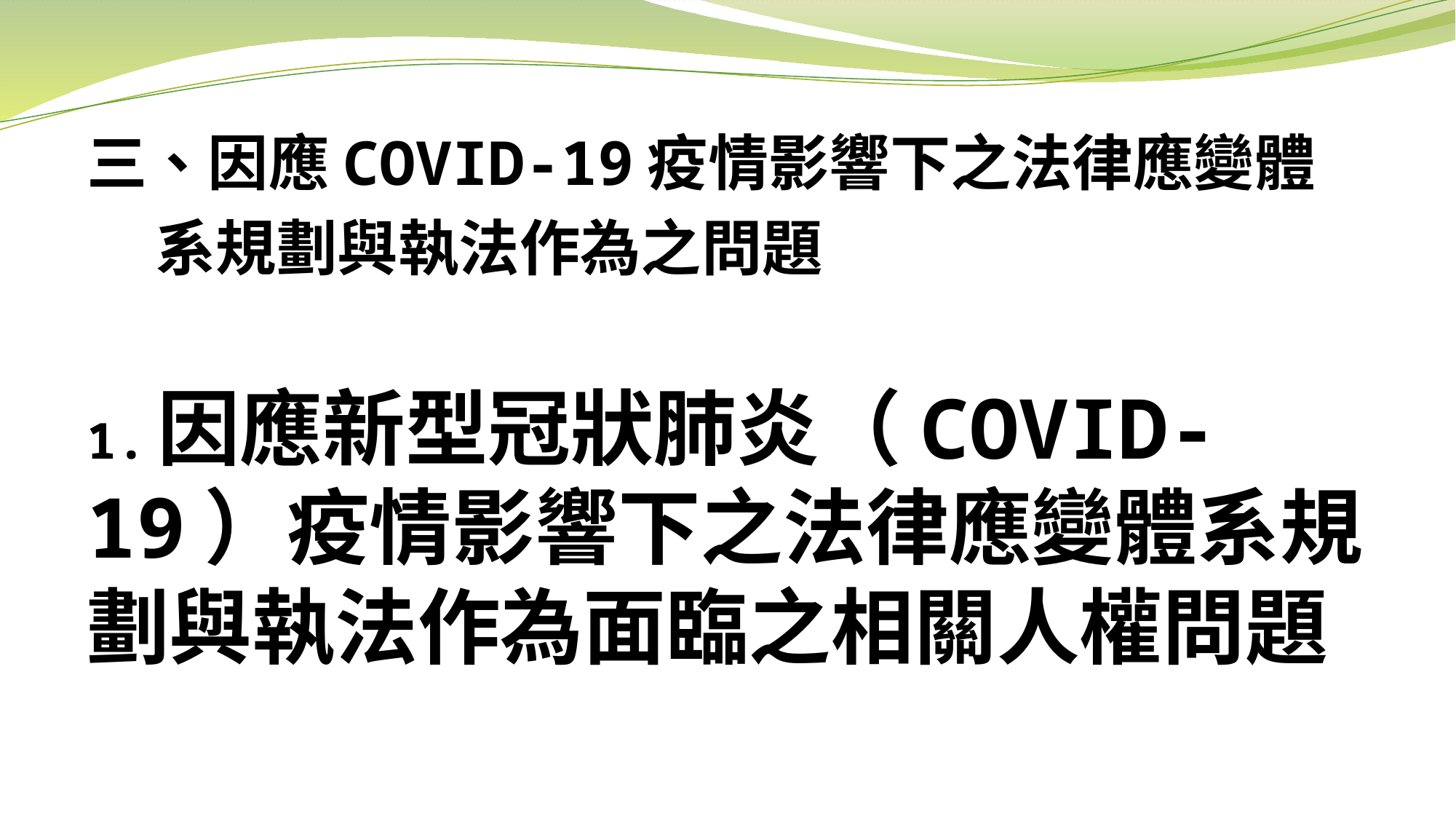

#
三、因應COVID-19疫情影響下之法律應變體
    系規劃與執法作為之問題

1.因應新型冠狀肺炎（COVID-19）疫情影響下之法律應變體系規劃與執法作為面臨之相關人權問題